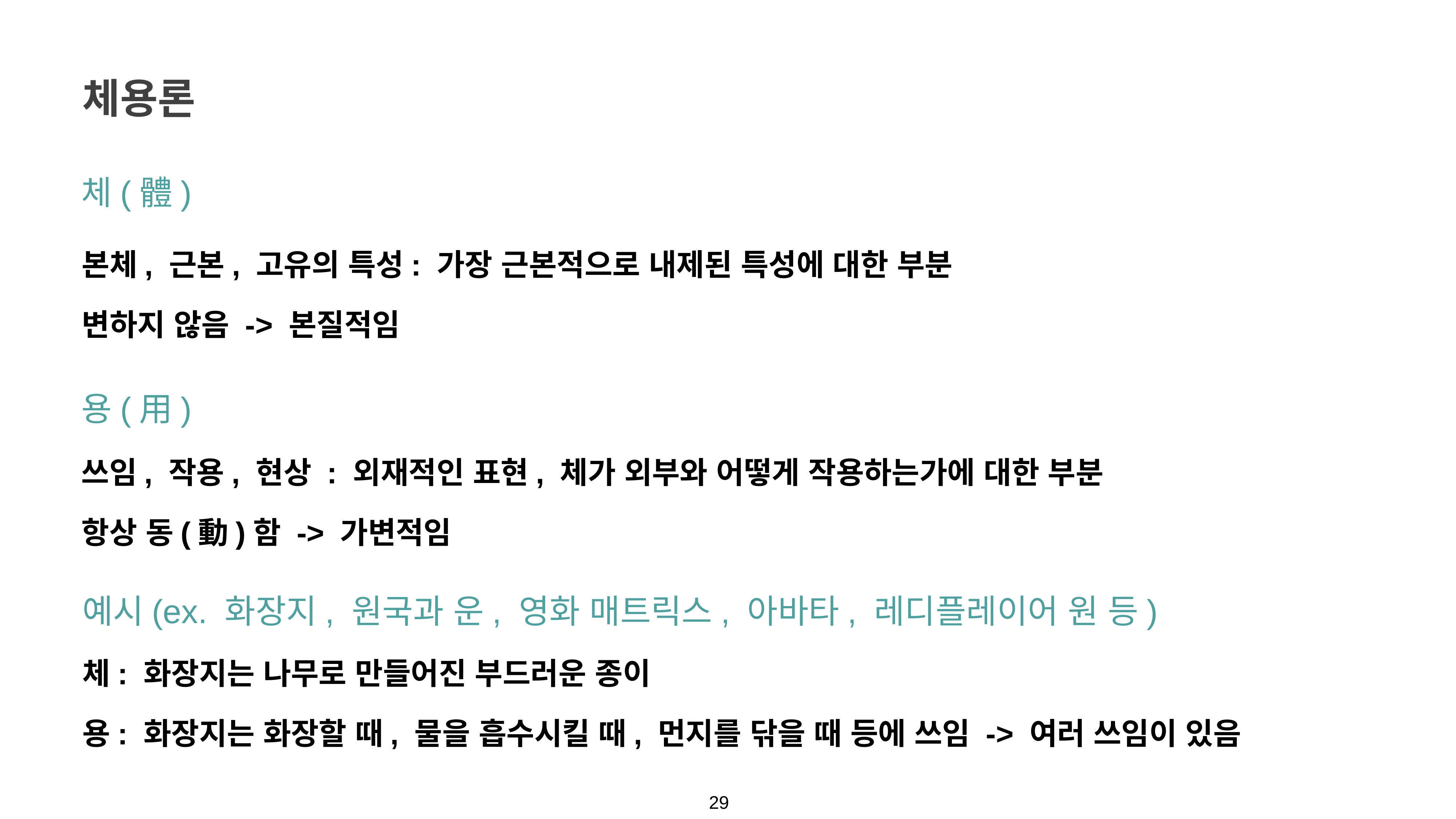

체용론
체(體)
본체, 근본, 고유의 특성: 가장 근본적으로 내제된 특성에 대한 부분
변하지 않음 -> 본질적임
용(用)
쓰임, 작용, 현상 : 외재적인 표현, 체가 외부와 어떻게 작용하는가에 대한 부분
항상 동(動)함 -> 가변적임
예시(ex. 화장지, 원국과 운, 영화 매트릭스, 아바타, 레디플레이어 원 등)
체: 화장지는 나무로 만들어진 부드러운 종이
용: 화장지는 화장할 때, 물을 흡수시킬 때, 먼지를 닦을 때 등에 쓰임 -> 여러 쓰임이 있음
29